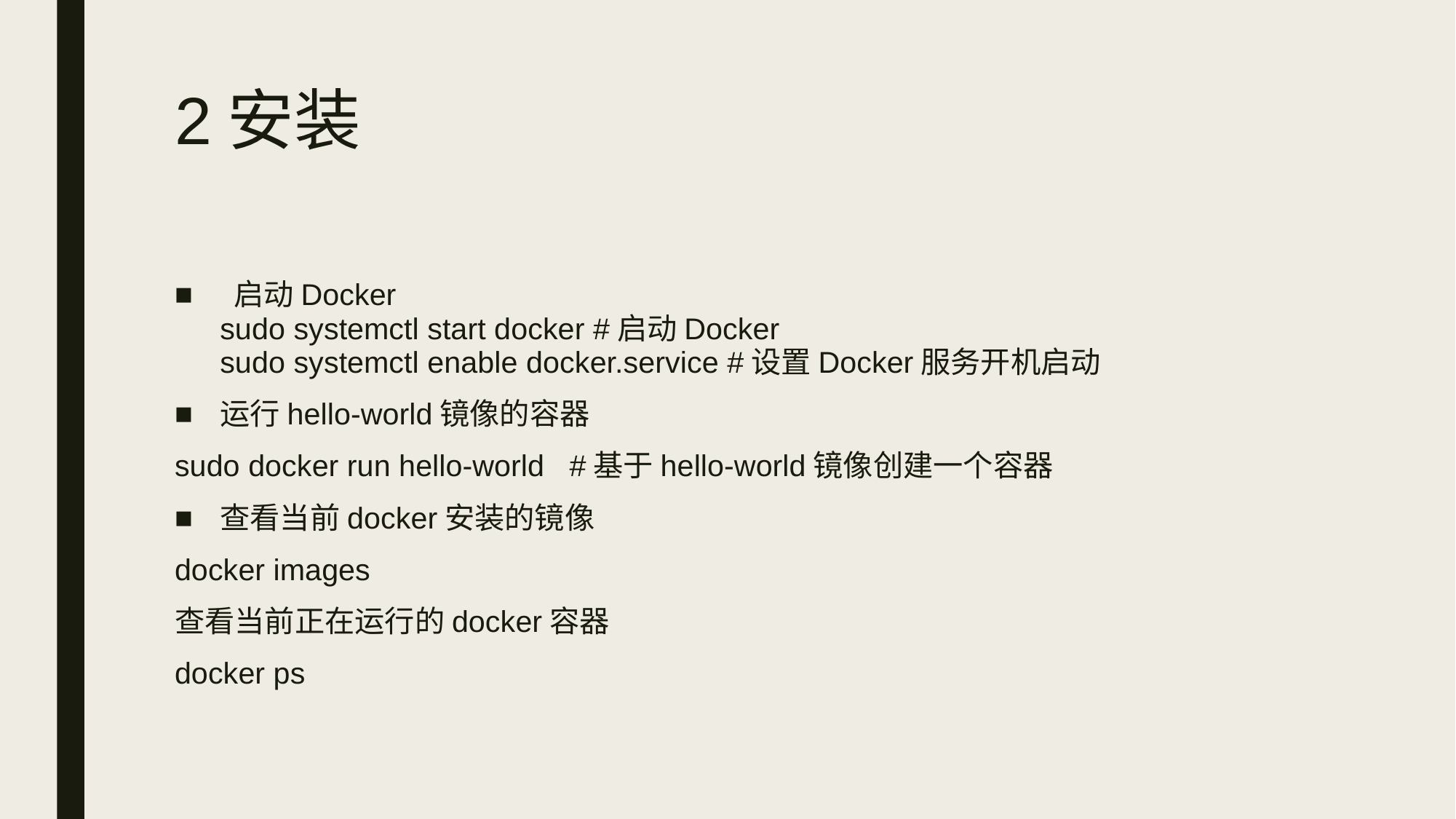

# 2安装
 启动Docker
sudo systemctl start docker #启动Docker
sudo systemctl enable docker.service #设置Docker服务开机启动
运行hello-world镜像的容器
sudo docker run hello-world   #基于hello-world镜像创建一个容器
查看当前docker安装的镜像
docker images
查看当前正在运行的docker容器
docker ps